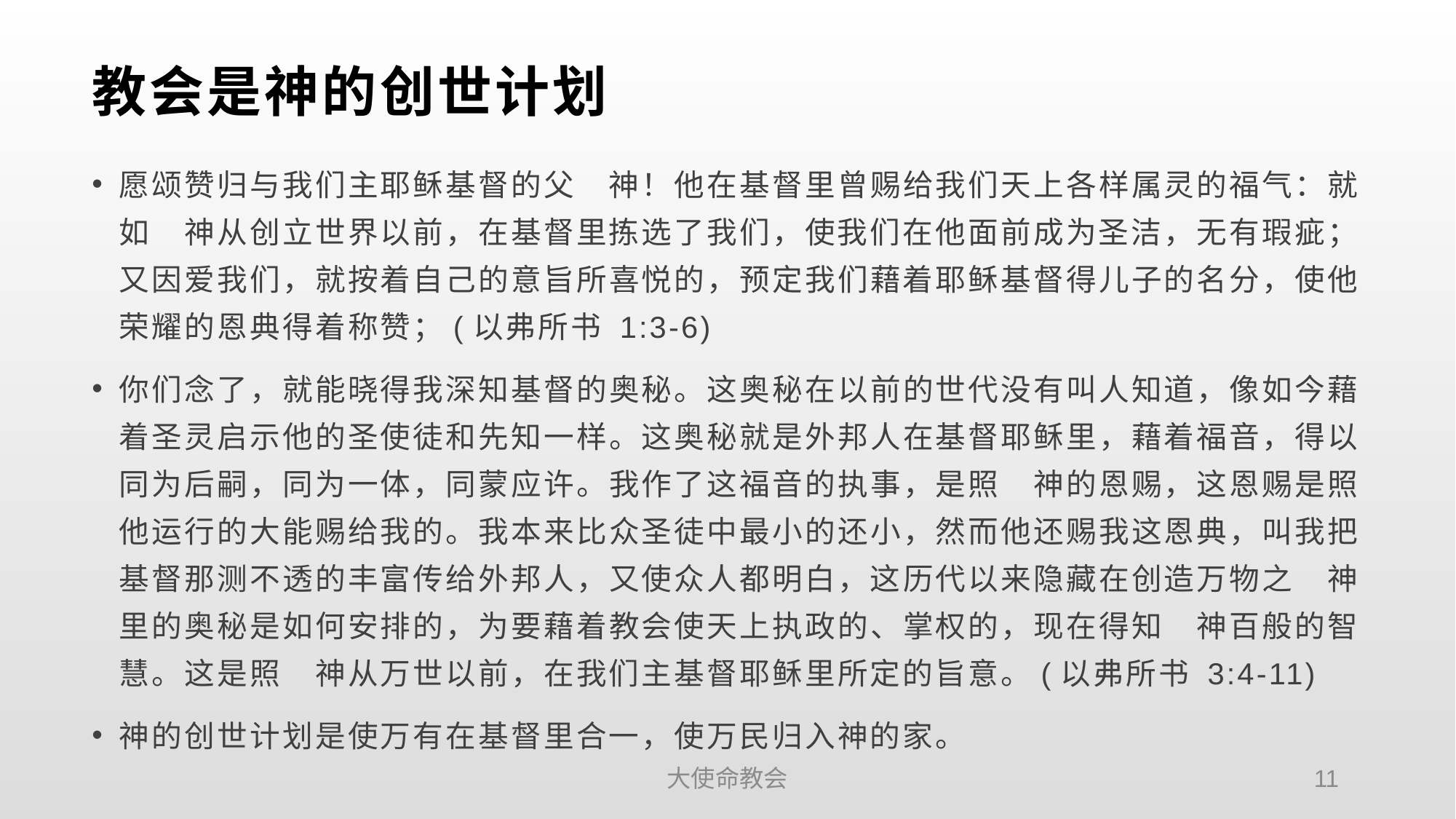

# 教会是神的创世计划
愿颂赞归与我们主耶稣基督的父　神！他在基督里曾赐给我们天上各样属灵的福气：就如　神从创立世界以前，在基督里拣选了我们，使我们在他面前成为圣洁，无有瑕疵；又因爱我们，就按着自己的意旨所喜悦的，预定我们藉着耶稣基督得儿子的名分，使他荣耀的恩典得着称赞；(以弗所书 1:3-6)
你们念了，就能晓得我深知基督的奥秘。这奥秘在以前的世代没有叫人知道，像如今藉着圣灵启示他的圣使徒和先知一样。这奥秘就是外邦人在基督耶稣里，藉着福音，得以同为后嗣，同为一体，同蒙应许。我作了这福音的执事，是照　神的恩赐，这恩赐是照他运行的大能赐给我的。我本来比众圣徒中最小的还小，然而他还赐我这恩典，叫我把基督那测不透的丰富传给外邦人，又使众人都明白，这历代以来隐藏在创造万物之　神里的奥秘是如何安排的，为要藉着教会使天上执政的、掌权的，现在得知　神百般的智慧。这是照　神从万世以前，在我们主基督耶稣里所定的旨意。(以弗所书 3:4-11)
神的创世计划是使万有在基督里合一，使万民归入神的家。
大使命教会
11